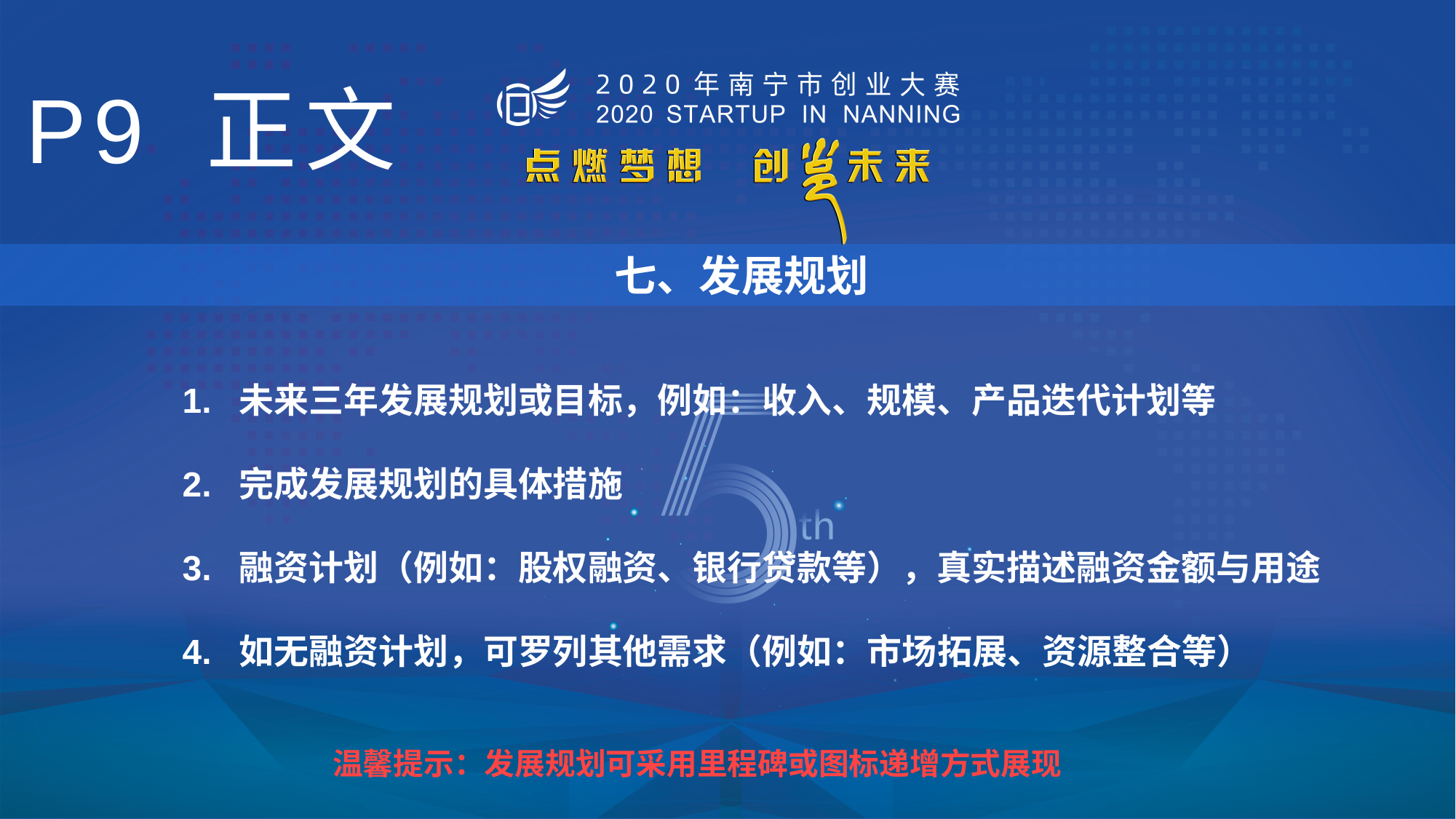

P9 正文
  七、发展规划
1.  未来三年发展规划或目标，例如：收入、规模、产品迭代计划等
2.  完成发展规划的具体措施
3.  融资计划（例如：股权融资、银行贷款等），真实描述融资金额与用途
4.  如无融资计划，可罗列其他需求（例如：市场拓展、资源整合等）

温馨提示：发展规划可采用里程碑或图标递增方式展现